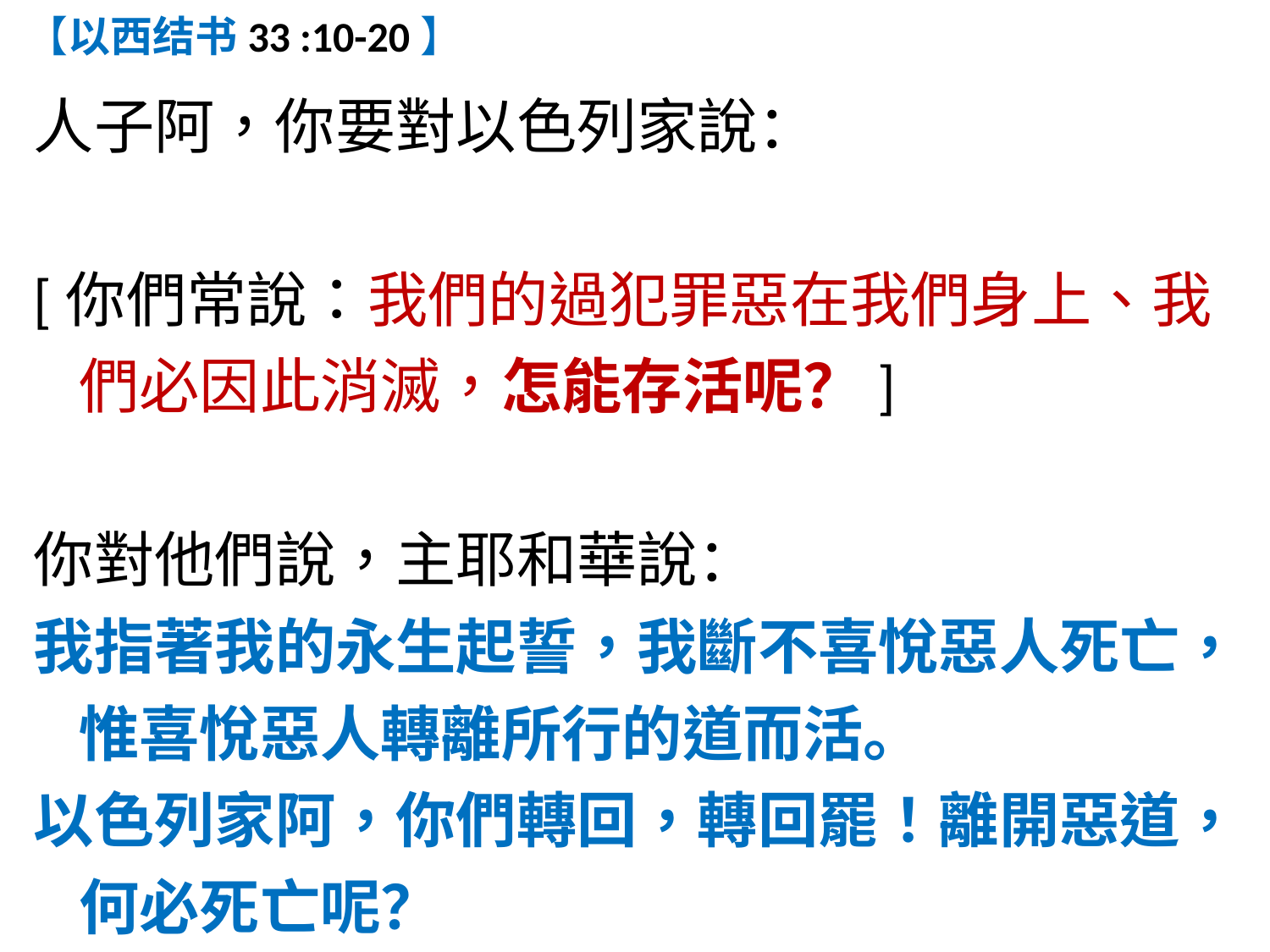

【以西结书33 :10-20】
人子阿，你要對以色列家說：

[你們常說：我們的過犯罪惡在我們身上、我們必因此消滅，怎能存活呢？]

你對他們說，主耶和華說：
我指著我的永生起誓，我斷不喜悅惡人死亡，惟喜悅惡人轉離所行的道而活。
以色列家阿，你們轉回，轉回罷！離開惡道，何必死亡呢？